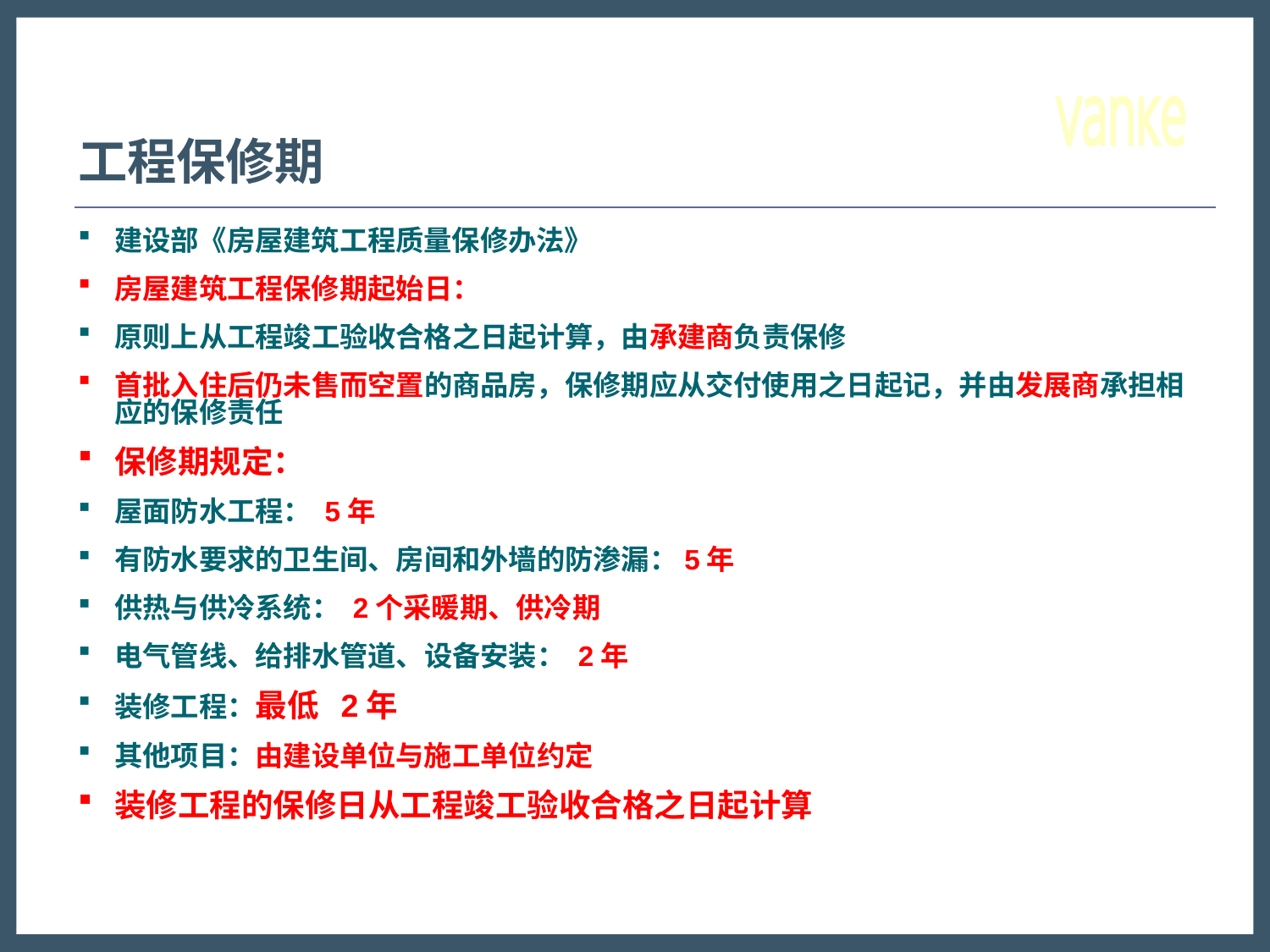

# 工程保修期
建设部《房屋建筑工程质量保修办法》
房屋建筑工程保修期起始日：
原则上从工程竣工验收合格之日起计算，由承建商负责保修
首批入住后仍未售而空置的商品房，保修期应从交付使用之日起记，并由发展商承担相应的保修责任
保修期规定：
屋面防水工程： 5年
有防水要求的卫生间、房间和外墙的防渗漏：5年
供热与供冷系统： 2个采暖期、供冷期
电气管线、给排水管道、设备安装： 2年
装修工程：最低  2年
其他项目：由建设单位与施工单位约定
装修工程的保修日从工程竣工验收合格之日起计算